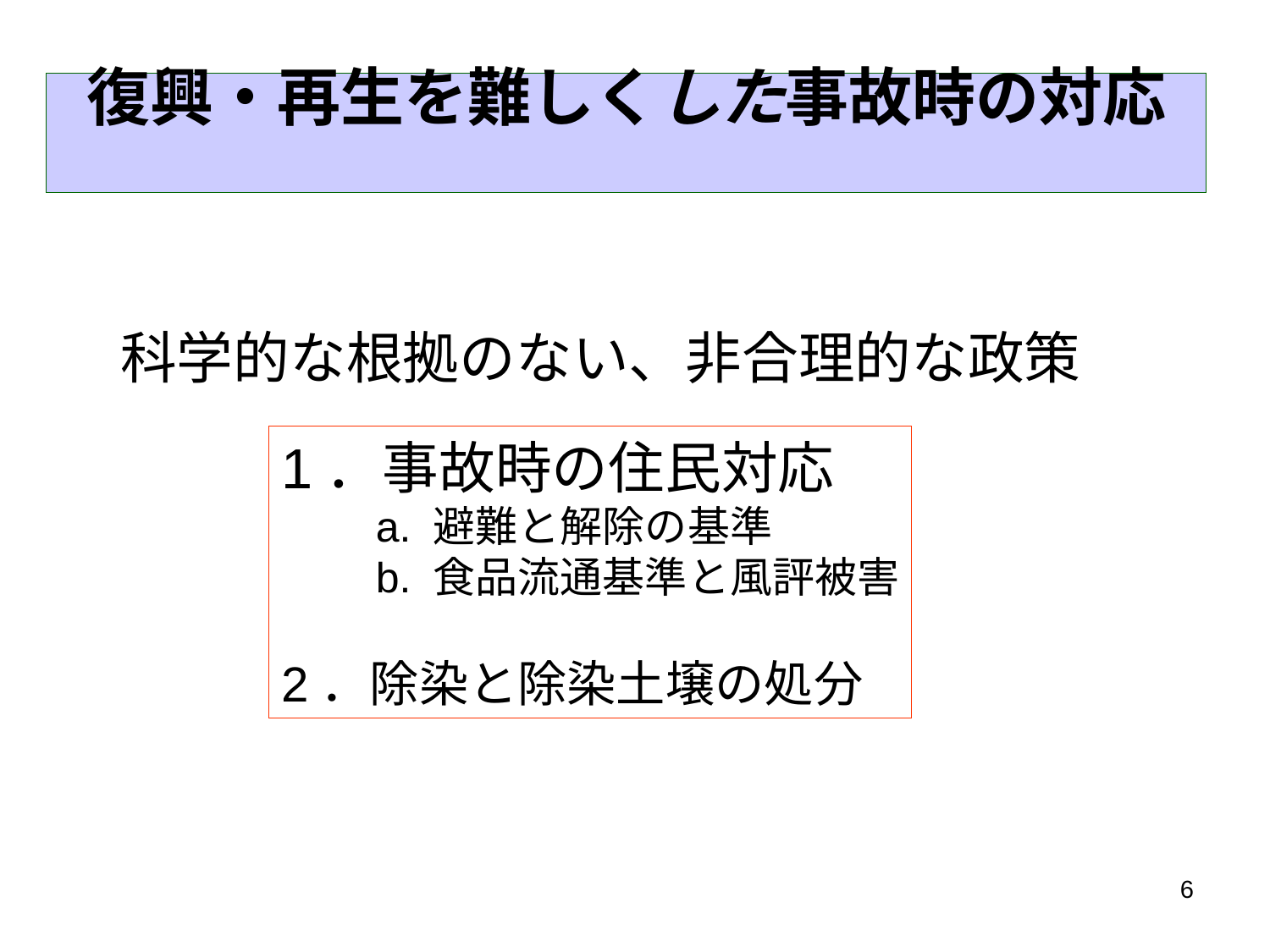

# 復興・再生を難しくした事故時の対応
科学的な根拠のない、非合理的な政策
1．事故時の住民対応
　　a. 避難と解除の基準
　　b. 食品流通基準と風評被害

2．除染と除染土壌の処分
6